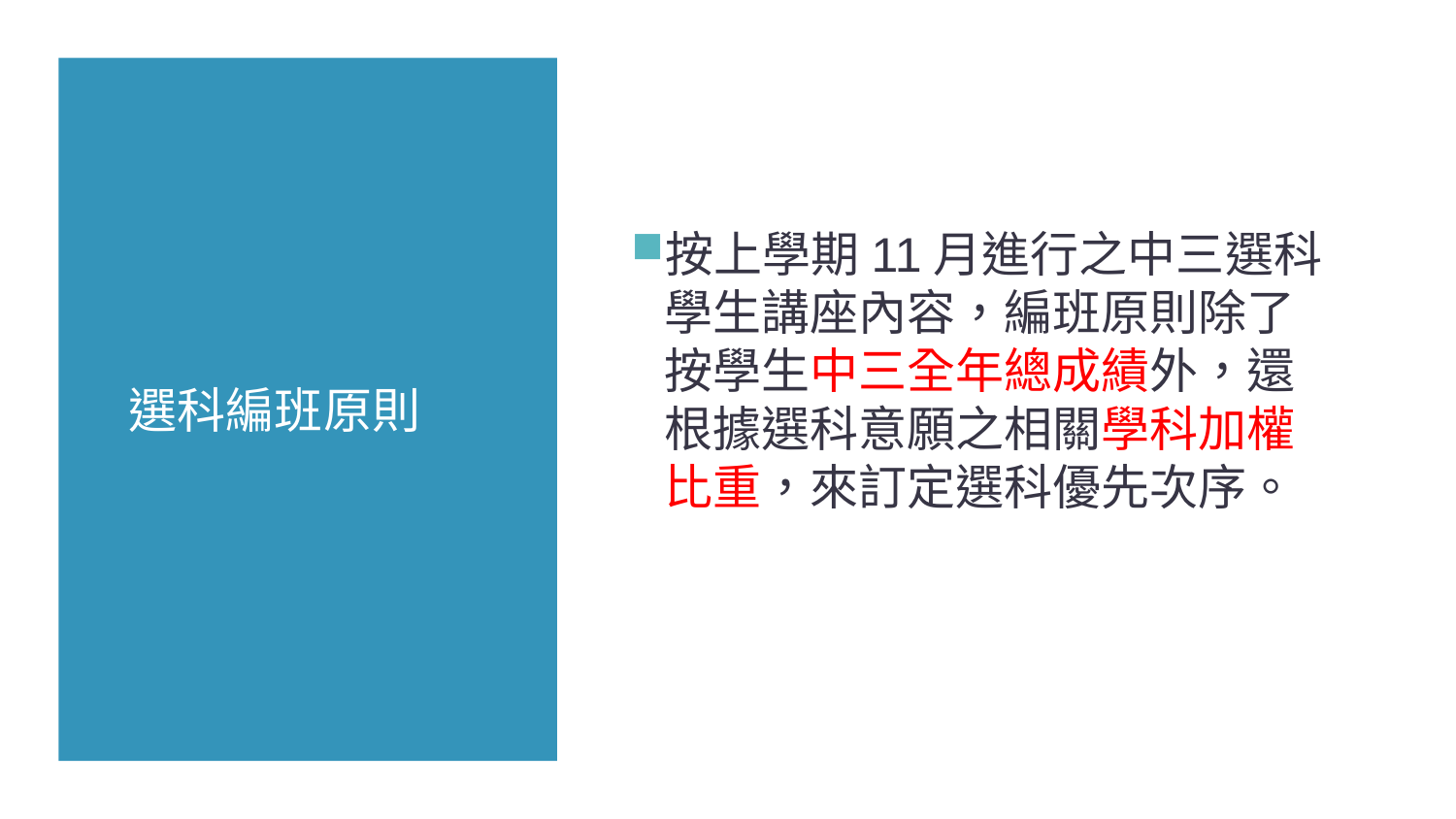

選科編班原則
按上學期11月進行之中三選科學生講座內容，編班原則除了按學生中三全年總成績外，還根據選科意願之相關學科加權比重，來訂定選科優先次序。